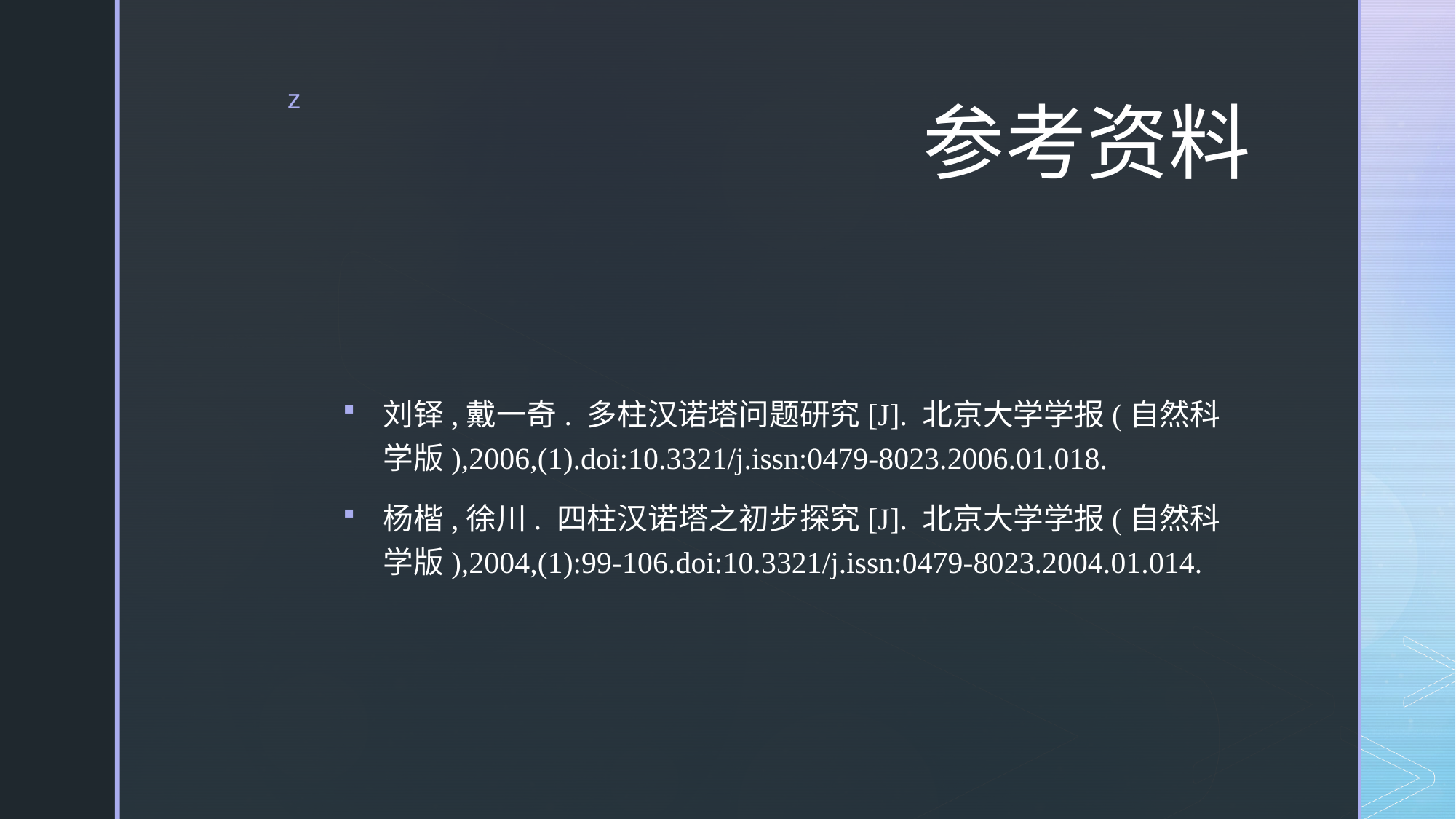

# 参考资料
刘铎,戴一奇. 多柱汉诺塔问题研究[J]. 北京大学学报(自然科学版),2006,(1).doi:10.3321/j.issn:0479-8023.2006.01.018.
杨楷,徐川. 四柱汉诺塔之初步探究[J]. 北京大学学报(自然科学版),2004,(1):99-106.doi:10.3321/j.issn:0479-8023.2004.01.014.